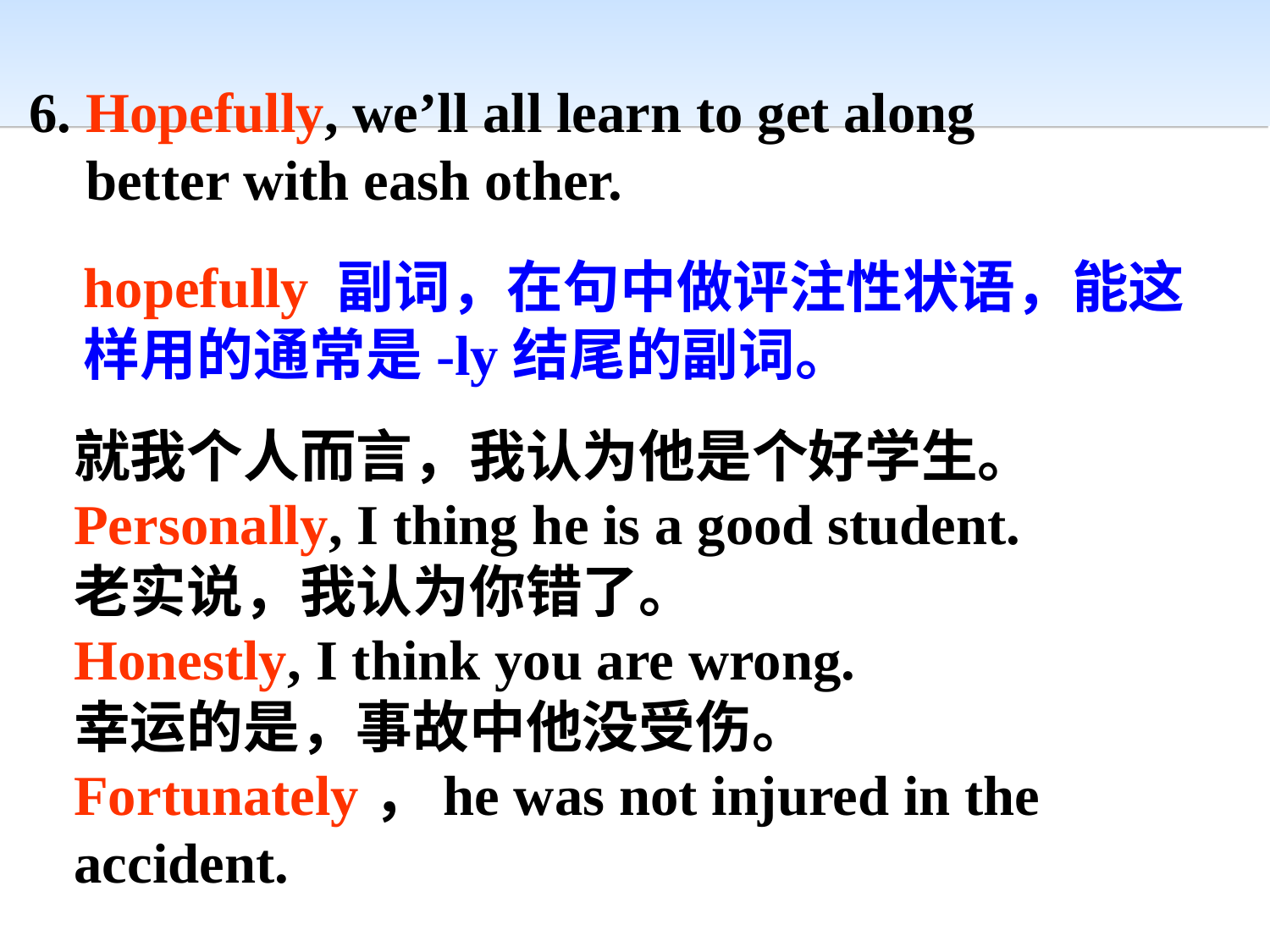

6. Hopefully, we’ll all learn to get along
    better with eash other.
hopefully 副词，在句中做评注性状语，能这样用的通常是-ly结尾的副词。
就我个人而言，我认为他是个好学生。
Personally, I thing he is a good student.
老实说，我认为你错了。
Honestly, I think you are wrong.
幸运的是，事故中他没受伤。
Fortunately，he was not injured in the accident.